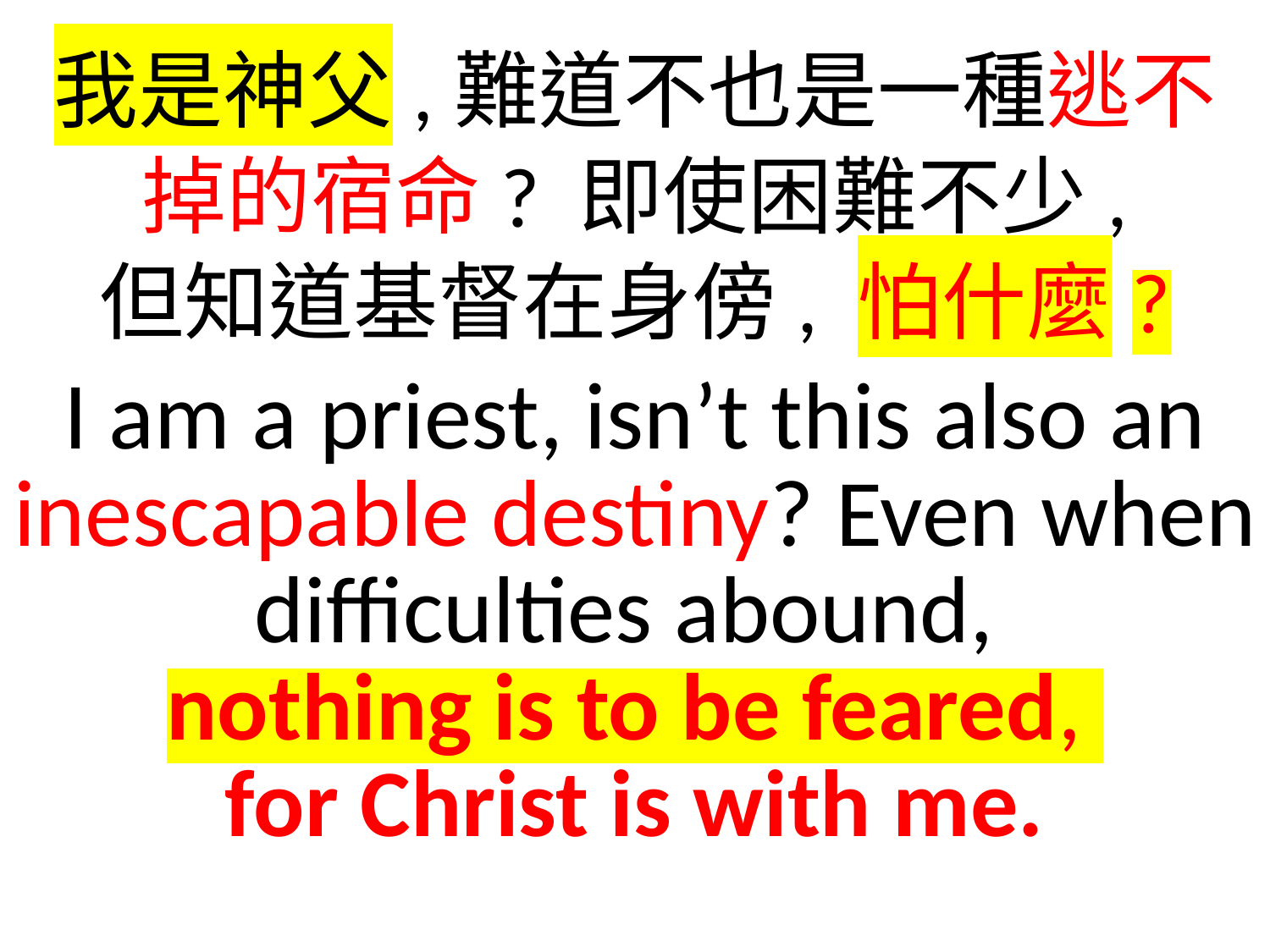

我是神父,難道不也是一種逃不掉的宿命? 即使困難不少,
但知道基督在身傍, 怕什麼?
I am a priest, isn’t this also an inescapable destiny? Even when difficulties abound,
nothing is to be feared,
for Christ is with me.